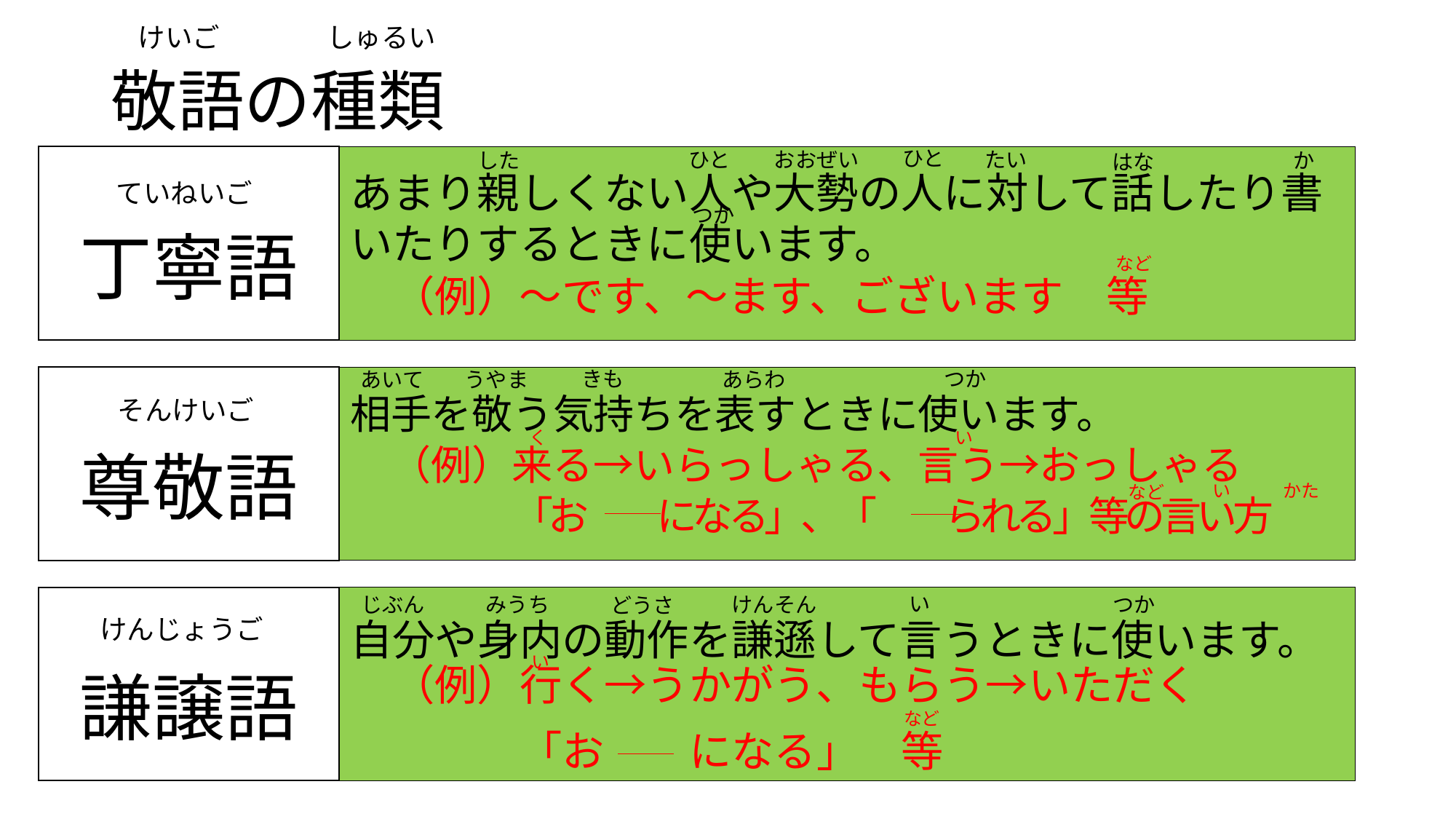

けいご
しゅるい
# 敬語の種類
ひと
ひと
おおぜい
たい
か
した
はな
丁寧語
あまり親しくない人や大勢の人に対して話したり書いたりするときに使います。
　（例）～です、～ます、ございます　等
ていねいご
つか
など
つか
きも
あらわ
あいて
うやま
尊敬語
相手を敬う気持ちを表すときに使います。
　（例）来る→いらっしゃる、言う→おっしゃる
　　　　「お　　になる」、「　　られる」等の言い方
そんけいご
い
く
かた
い
など
い
みうち
けんそん
つか
じぶん
どうさ
謙譲語
自分や身内の動作を謙遜して言うときに使います。
　（例）行く→うかがう、もらう→いただく
　　　　「お　　になる」　等
けんじょうご
い
など